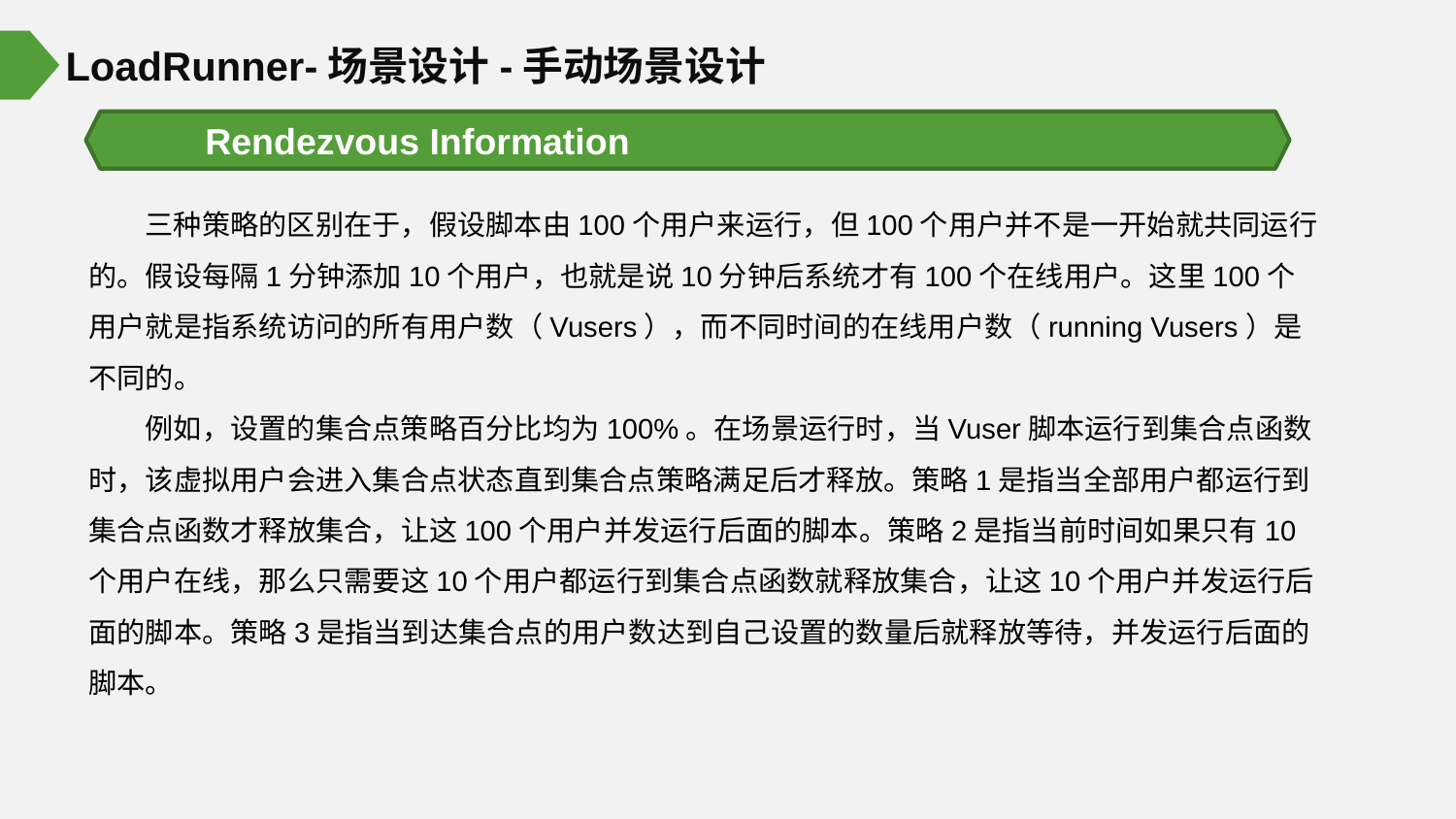

LoadRunner-场景设计-手动场景设计
Rendezvous Information
三种策略的区别在于，假设脚本由100个用户来运行，但100个用户并不是一开始就共同运行的。假设每隔1分钟添加10个用户，也就是说10分钟后系统才有100个在线用户。这里100个用户就是指系统访问的所有用户数（Vusers），而不同时间的在线用户数（running Vusers）是不同的。
例如，设置的集合点策略百分比均为100%。在场景运行时，当Vuser脚本运行到集合点函数时，该虚拟用户会进入集合点状态直到集合点策略满足后才释放。策略1是指当全部用户都运行到集合点函数才释放集合，让这100个用户并发运行后面的脚本。策略2是指当前时间如果只有10个用户在线，那么只需要这10个用户都运行到集合点函数就释放集合，让这10个用户并发运行后面的脚本。策略3是指当到达集合点的用户数达到自己设置的数量后就释放等待，并发运行后面的脚本。